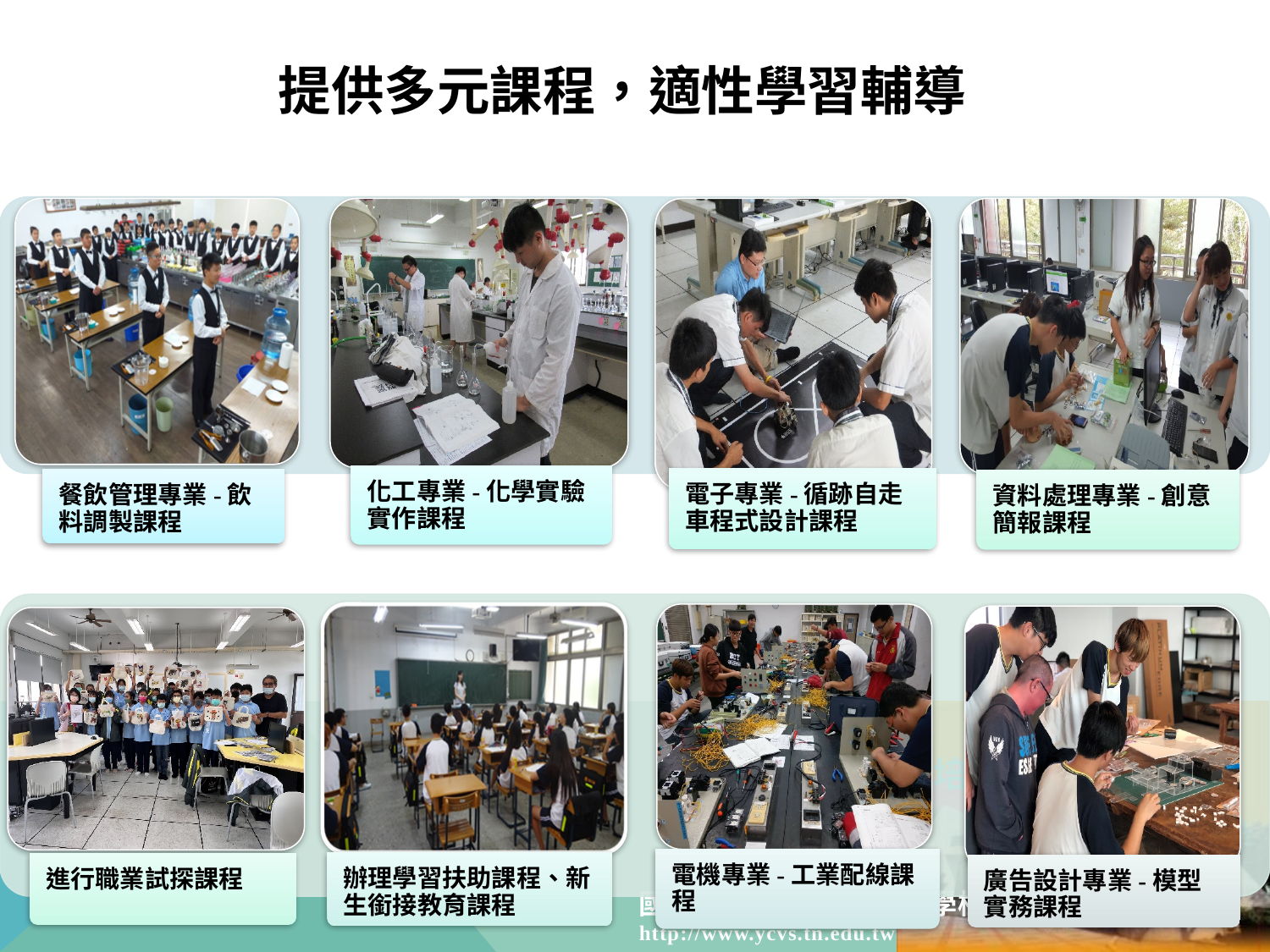

# 提供多元課程，適性學習輔導
餐飲管理專業-飲料調製課程
化工專業-化學實驗實作課程
電子專業-循跡自走車程式設計課程
資料處理專業-創意簡報課程
進行職業試探課程
辦理學習扶助課程、新生銜接教育課程
電機專業-工業配線課程
廣告設計專業-模型實務課程